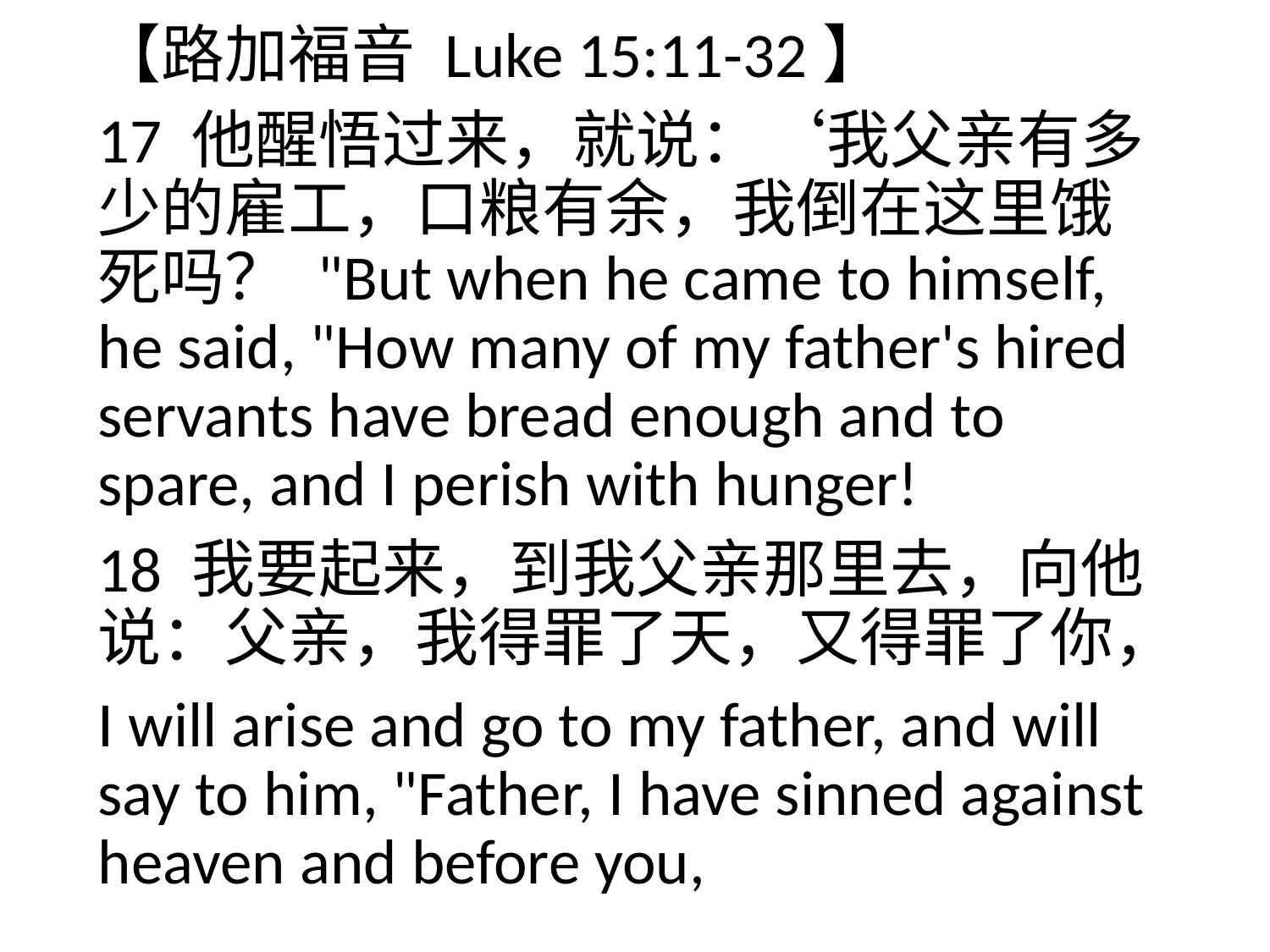

【路加福音 Luke 15:11-32】
17 他醒悟过来，就说：‘我父亲有多少的雇工，口粮有余，我倒在这里饿死吗？ "But when he came to himself, he said, "How many of my father's hired servants have bread enough and to spare, and I perish with hunger!
18 我要起来，到我父亲那里去，向他说：父亲，我得罪了天，又得罪了你，
I will arise and go to my father, and will say to him, "Father, I have sinned against heaven and before you,